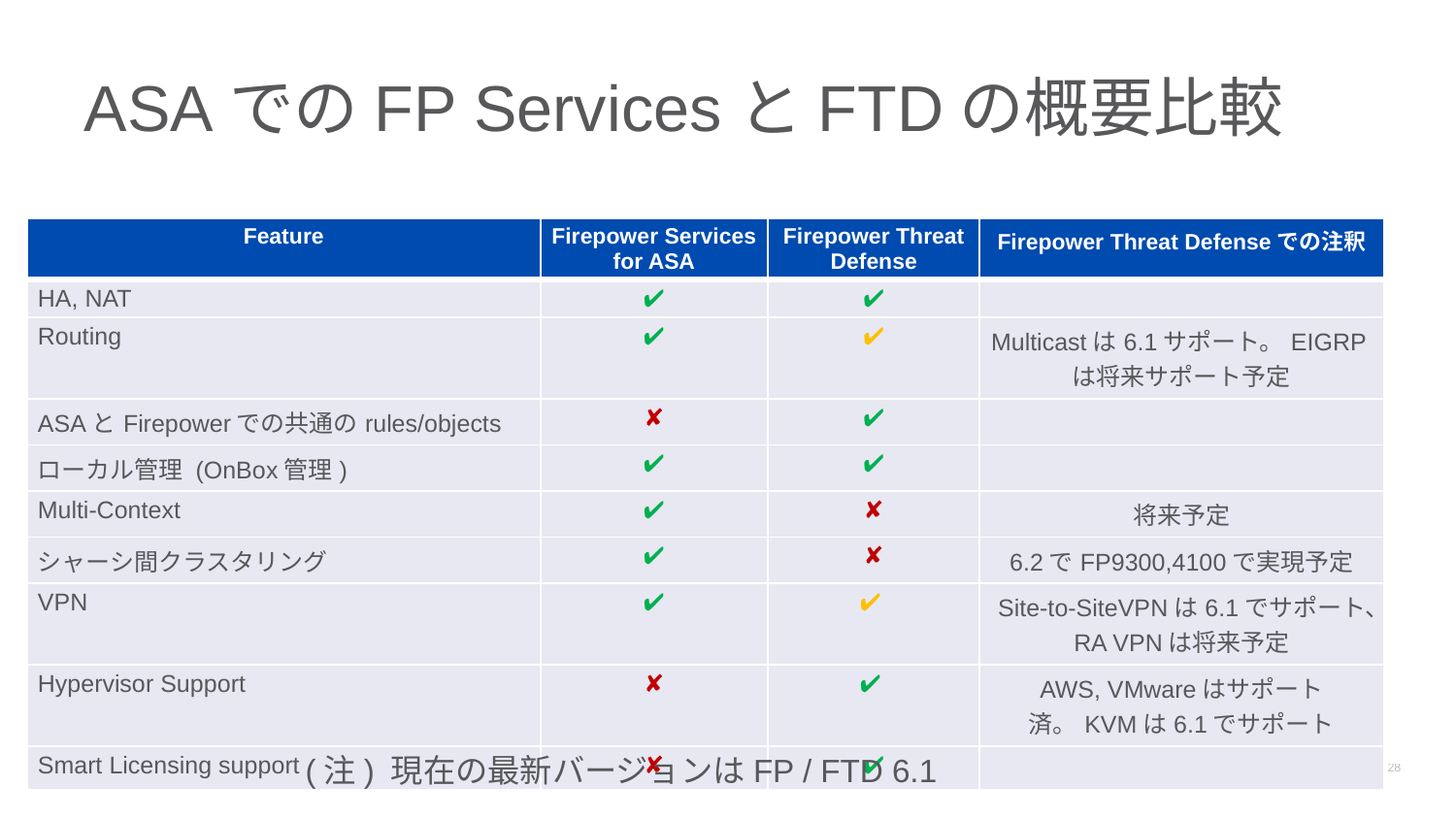

# ASAでのFP ServicesとFTDの概要比較
| Feature | Firepower Services for ASA | Firepower Threat Defense | Firepower Threat Defenseでの注釈 |
| --- | --- | --- | --- |
| HA, NAT | ✔ | ✔ |  |
| Routing | ✔ | ✔ | Multicastは6.1サポート。EIGRPは将来サポート予定 |
| ASAとFirepowerでの共通のrules/objects | ✘ | ✔ |  |
| ローカル管理 (OnBox管理) | ✔ | ✔ |  |
| Multi-Context | ✔ | ✘ | 将来予定 |
| シャーシ間クラスタリング | ✔ | ✘ | 6.2でFP9300,4100で実現予定 |
| VPN | ✔ | ✔ | Site-to-SiteVPNは6.1でサポート、RA VPNは将来予定 |
| Hypervisor Support | ✘ | ✔ | AWS, VMwareはサポート済。KVMは6.1でサポート |
| Smart Licensing support | ✘ | ✔ |  |
(注) 現在の最新バージョンはFP / FTD 6.1